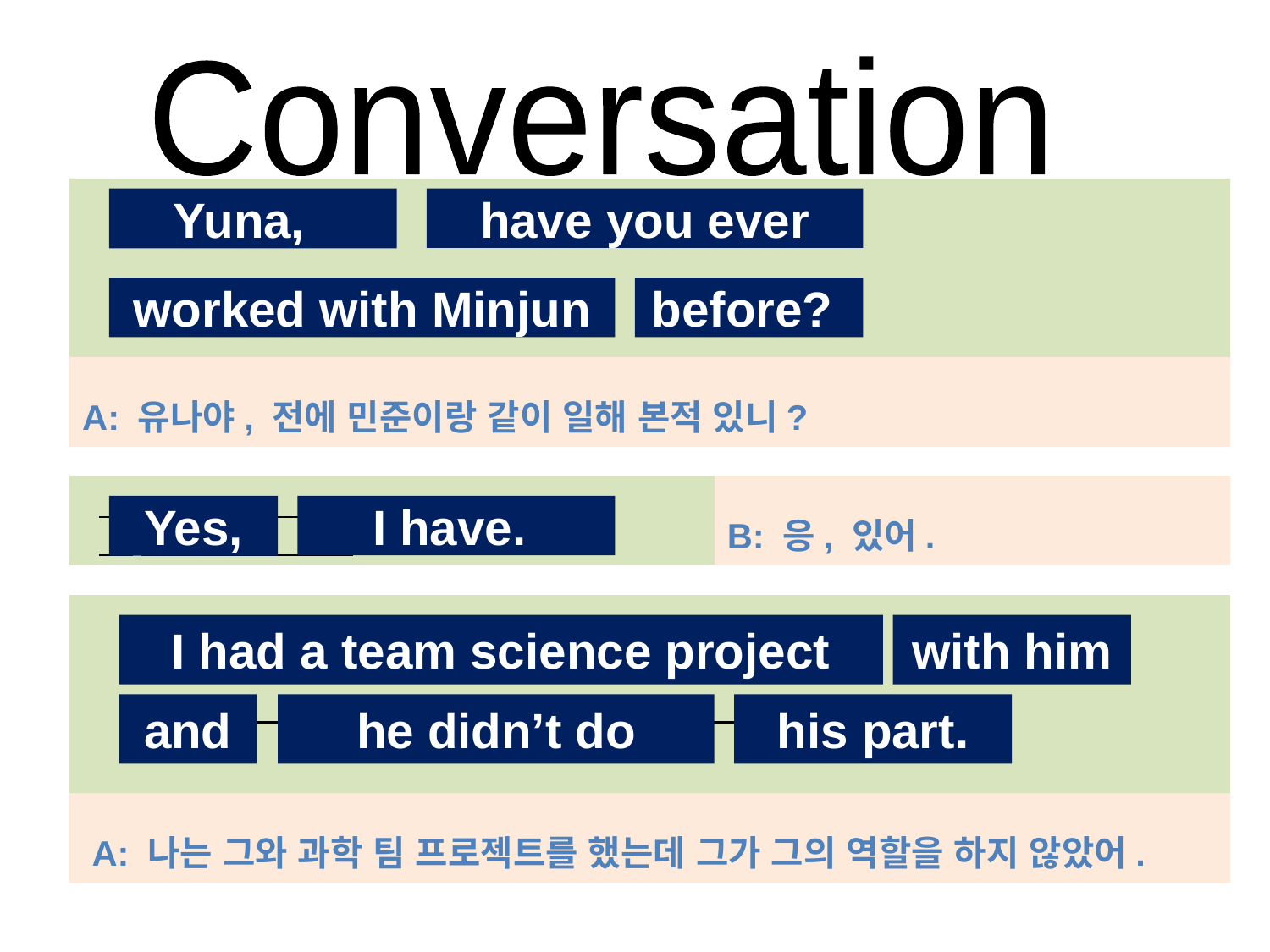

Conversation

#
Yuna,
have you ever
worked with Minjun
before?

A: 유나야, 전에 민준이랑 같이 일해 본적 있니?

B: 응, 있어.
Yes,
I have.

I had a team science project
with him
and
he didn’t do
his part.

 A: 나는 그와 과학 팀 프로젝트를 했는데 그가 그의 역할을 하지 않았어.